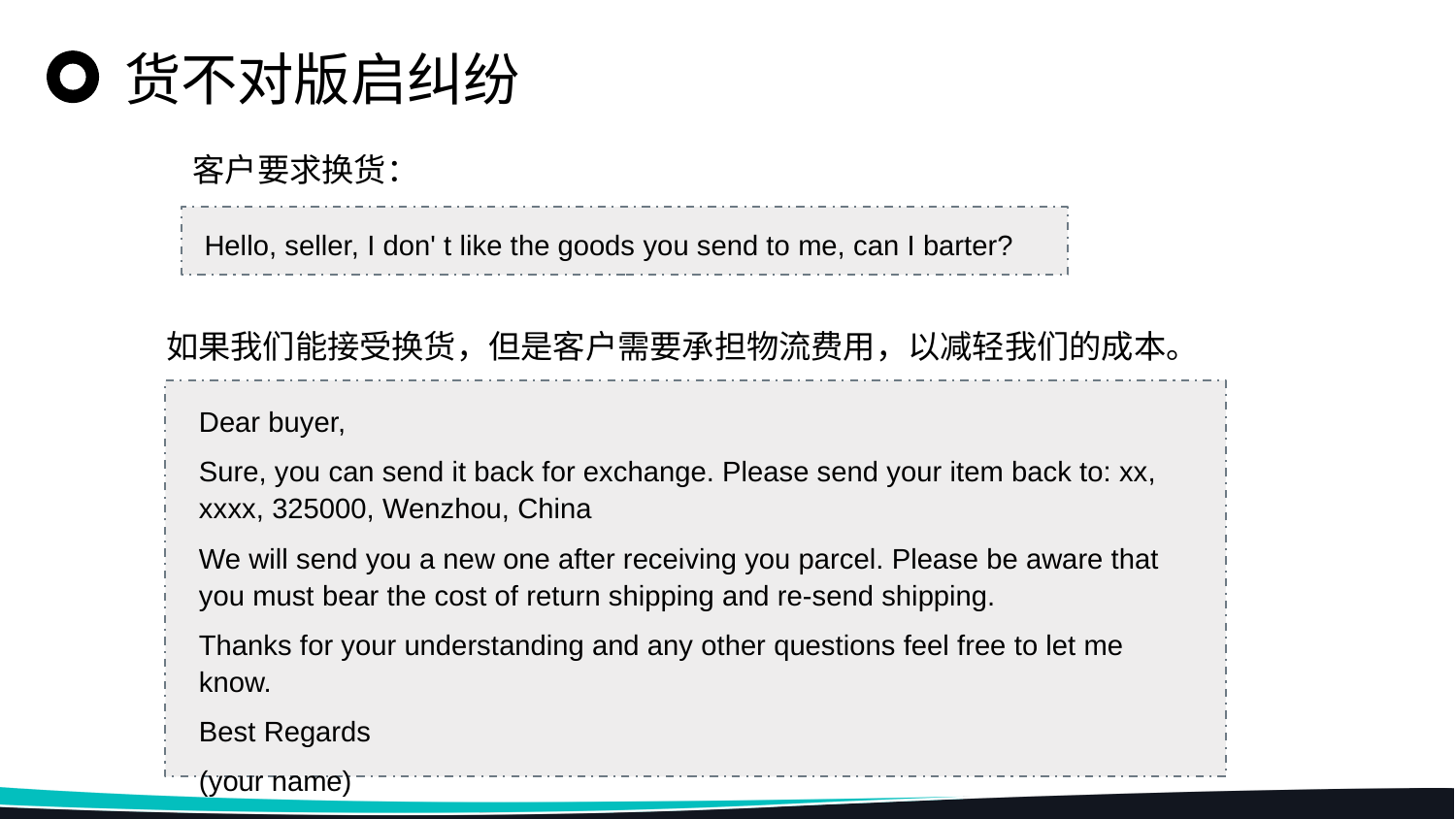

货不对版启纠纷
客户要求换货：

Hello, seller, I don' t like the goods you send to me, can I barter?
如果我们能接受换货，但是客户需要承担物流费用，以减轻我们的成本。

Dear buyer,
Sure, you can send it back for exchange. Please send your item back to: xx, xxxx, 325000, Wenzhou, China
We will send you a new one after receiving you parcel. Please be aware that you must bear the cost of return shipping and re-send shipping.
Thanks for your understanding and any other questions feel free to let me know.
Best Regards
(your name)